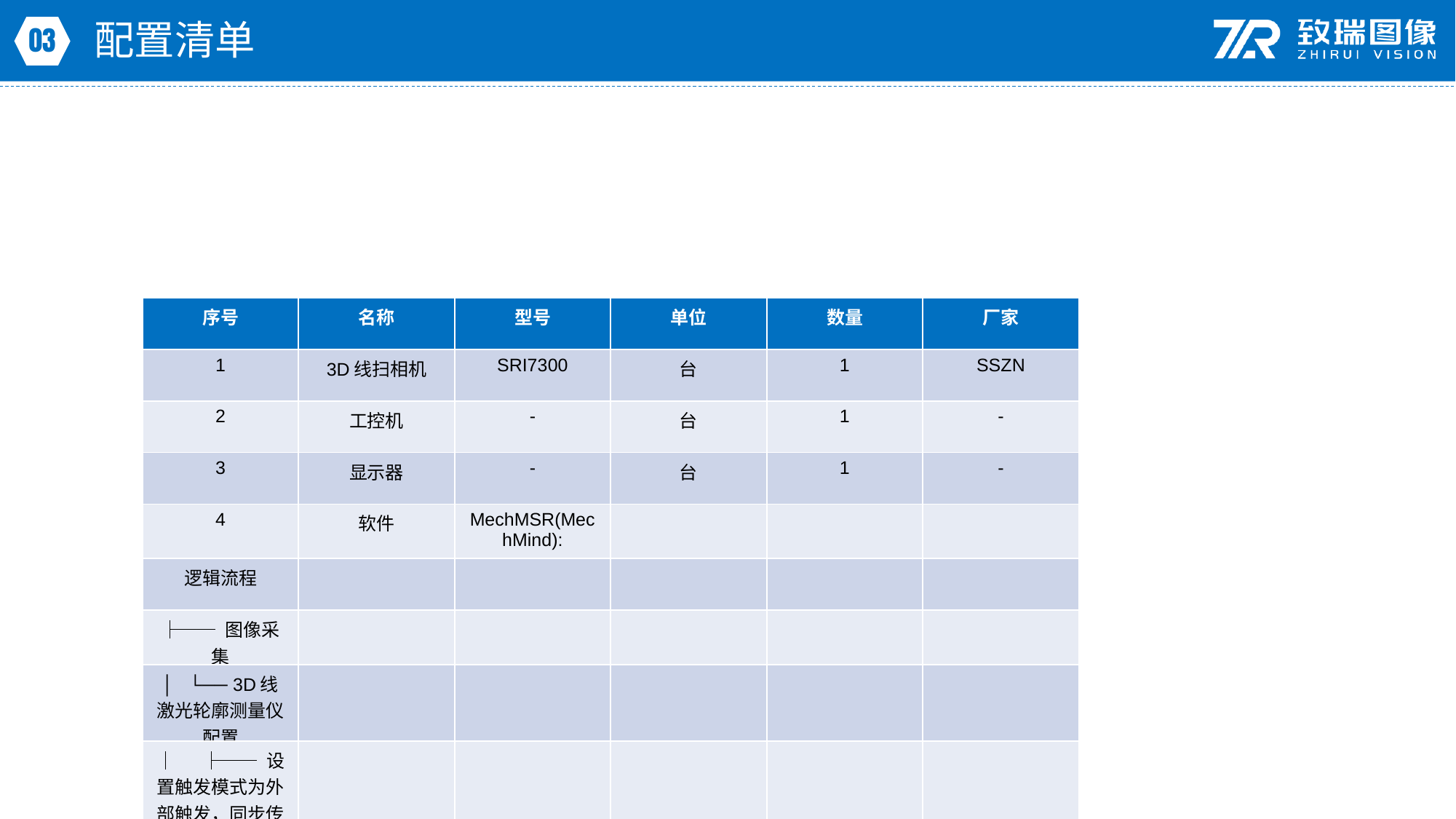

配置清单
03
| 序号 | 名称 | 型号 | 单位 | 数量 | 厂家 |
| --- | --- | --- | --- | --- | --- |
| 1 | 3D线扫相机 | SRI7300 | 台 | 1 | SSZN |
| 2 | 工控机 | - | 台 | 1 | - |
| 3 | 显示器 | - | 台 | 1 | - |
| 4 | 软件 | MechMSR(MechMind): |  |  |  |
| 逻辑流程 |  |  |  |  |  |
| ├── 图像采集 |  |  |  |  |  |
| │ └── 3D线激光轮廓测量仪配置 |  |  |  |  |  |
| │ ├── 设置触发模式为外部触发，同步传送带运动速度（0.3m/s） |  |  |  |  |  |
| │ ├── 配置扫描分辨率以满足1mm精度要求（建议Y轴分辨率≤0.5mm） |  |  |  |  |  |
| │ └── 启用虚拟模式调试时加载历史数据，实际部署关闭虚拟模式连接真实设备 |  |  |  |  |  |
| ├── 预处理 |  |  |  |  |  |
| │ ├── 表面噪点去除 |  |  |  |  |  |
| │ │ ├── 使用强度图辅助识别青色玻璃钢表面特征 |  |  |  |  |  |
| │ │ ├── 深度差阈值设为0.8mm（略低于精度要求） |  |  |  |  |  |
| │ │ └── 类的最小点数设为50，过滤孤立噪点 |  |  |  |  |  |
| │ └── 轮廓线预处理 |  |  |  |  |  |
| │ ├── 对关键截面区域应用高斯滤波（窗口大小3mm，标准差1.2mm） |  |  |  |  |  |
| │ └── 填充因运动导致的空缺数据（空缺填充阈值设为2mm） |  |  |  |  |  |
| ├── 高度方向尺寸测量 |  |  |  |  |  |
| │ ├── 定位特征点 |  |  |  |  |  |
| │ │ ├── 使用特征区域1定位顶部平面（特征点类型 | 套 | 1 | MechMSR(MechMind): |  |  |
| 逻辑流程 |  |  |  |  |  |
| ├── 图像采集 |  |  |  |  |  |
| │ └── 3D线激光轮廓测量仪配置 |  |  |  |  |  |
| │ ├── 设置触发模式为外部触发，同步传送带运动速度（0.3m/s） |  |  |  |  |  |
| │ ├── 配置扫描分辨率以满足1mm精度要求（建议Y轴分辨率≤0.5mm） |  |  |  |  |  |
| │ └── 启用虚拟模式调试时加载历史数据，实际部署关闭虚拟模式连接真实设备 |  |  |  |  |  |
| ├── 预处理 |  |  |  |  |  |
| │ ├── 表面噪点去除 |  |  |  |  |  |
| │ │ ├── 使用强度图辅助识别青色玻璃钢表面特征 |  |  |  |  |  |
| │ │ ├── 深度差阈值设为0.8mm（略低于精度要求） |  |  |  |  |  |
| │ │ └── 类的最小点数设为50，过滤孤立噪点 |  |  |  |  |  |
| │ └── 轮廓线预处理 |  |  |  |  |  |
| │ ├── 对关键截面区域应用高斯滤波（窗口大小3mm，标准差1.2mm） |  |  |  |  |  |
| │ └── 填充因运动导致的空缺数据（空缺填充阈值设为2mm） |  |  |  |  |  |
| ├── 高度方向尺寸测量 |  |  |  |  |  |
| │ ├── 定位特征点 |  |  |  |  |  |
| │ │ ├── 使用特征区域1定位顶部平面（特征点类型 |  |  |  |  |  |